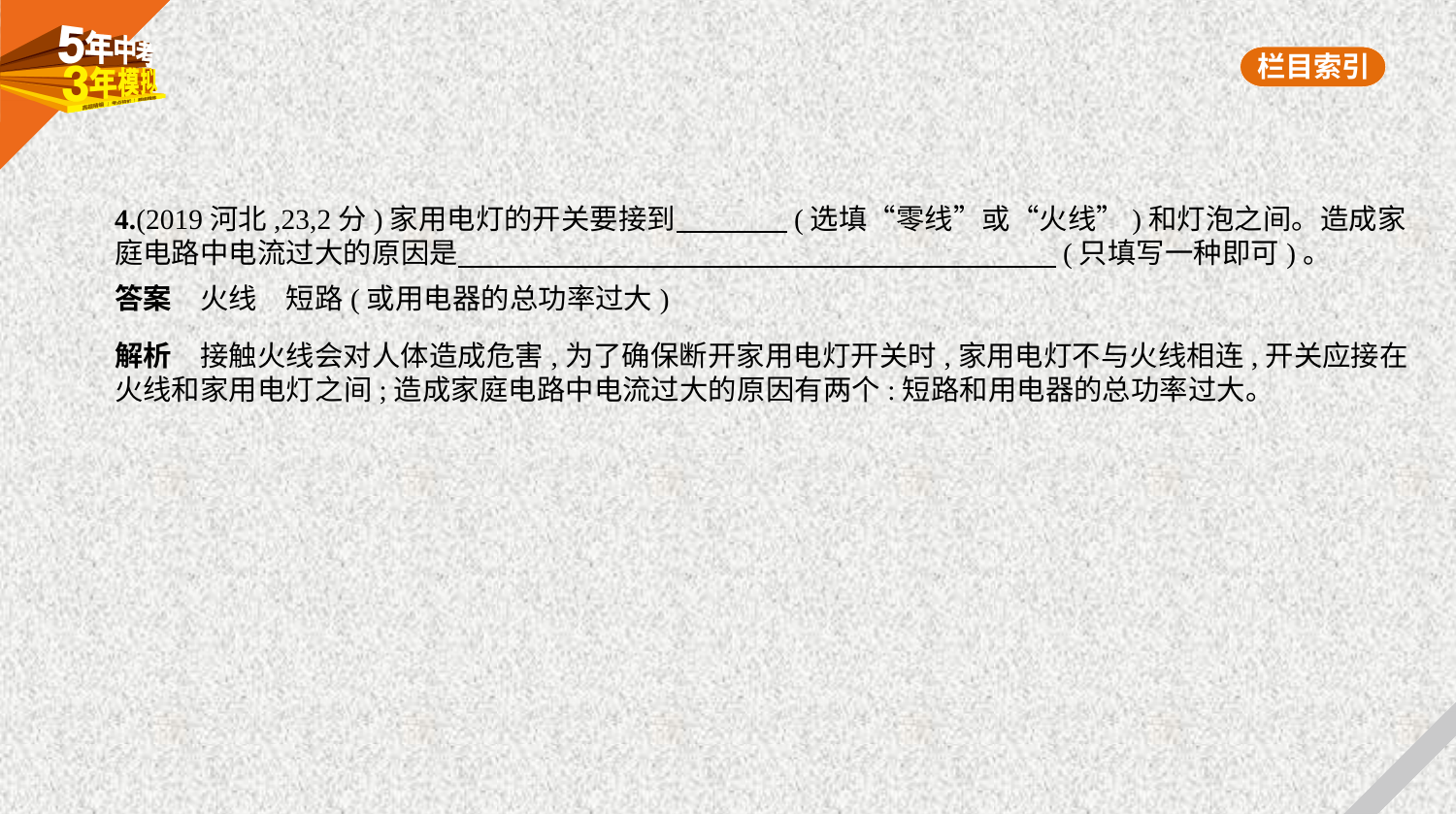

4.(2019河北,23,2分)家用电灯的开关要接到　　　    (选填“零线”或“火线”)和灯泡之间。造成家
庭电路中电流过大的原因是　　　　　　　　　　　　　　　　　　　　    (只填写一种即可)。
答案　火线　短路(或用电器的总功率过大)
解析　接触火线会对人体造成危害,为了确保断开家用电灯开关时,家用电灯不与火线相连,开关应接在
火线和家用电灯之间;造成家庭电路中电流过大的原因有两个:短路和用电器的总功率过大。